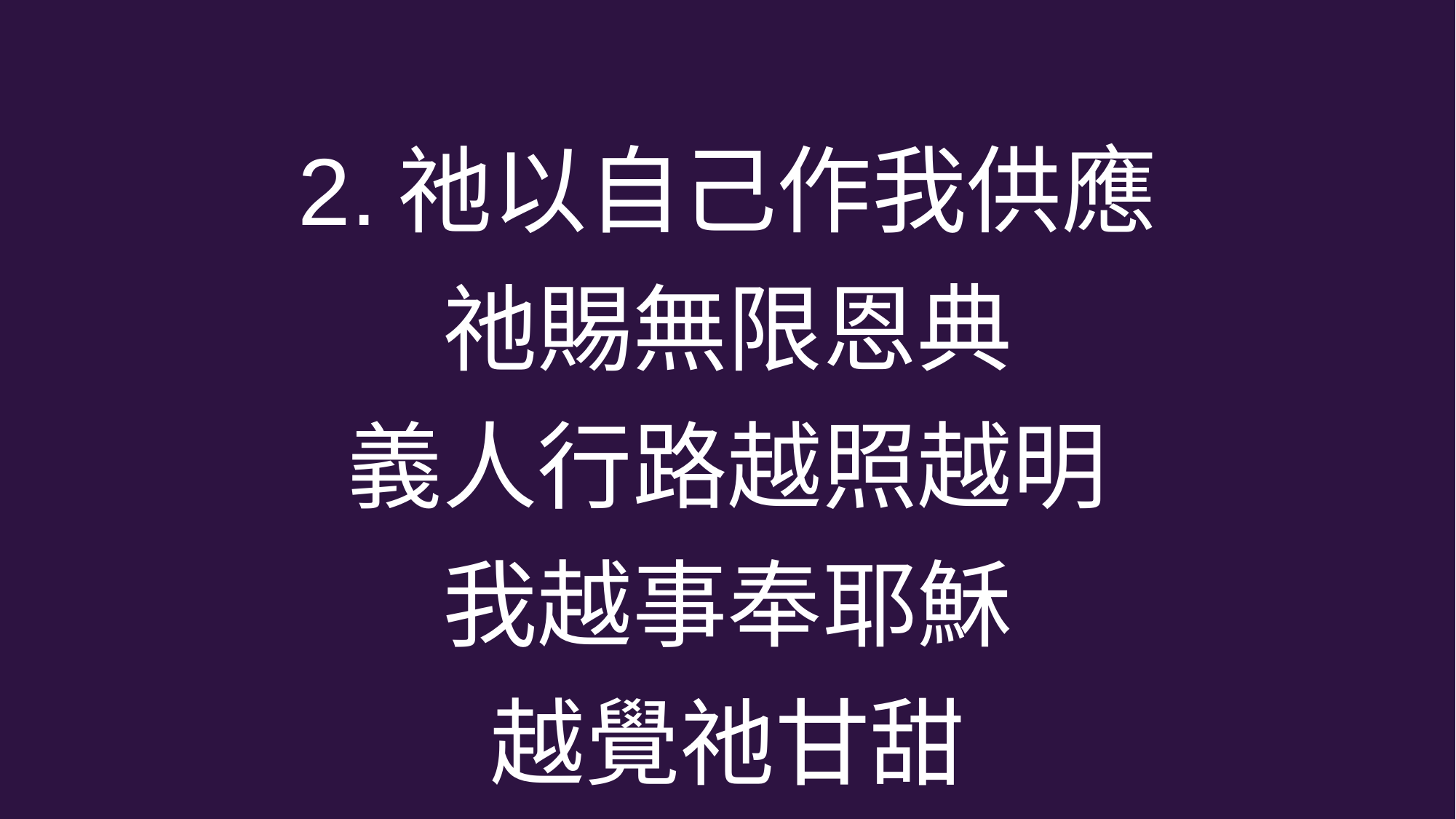

2.祂以自己作我供應
祂賜無限恩典
義人行路越照越明
我越事奉耶穌
越覺祂甘甜